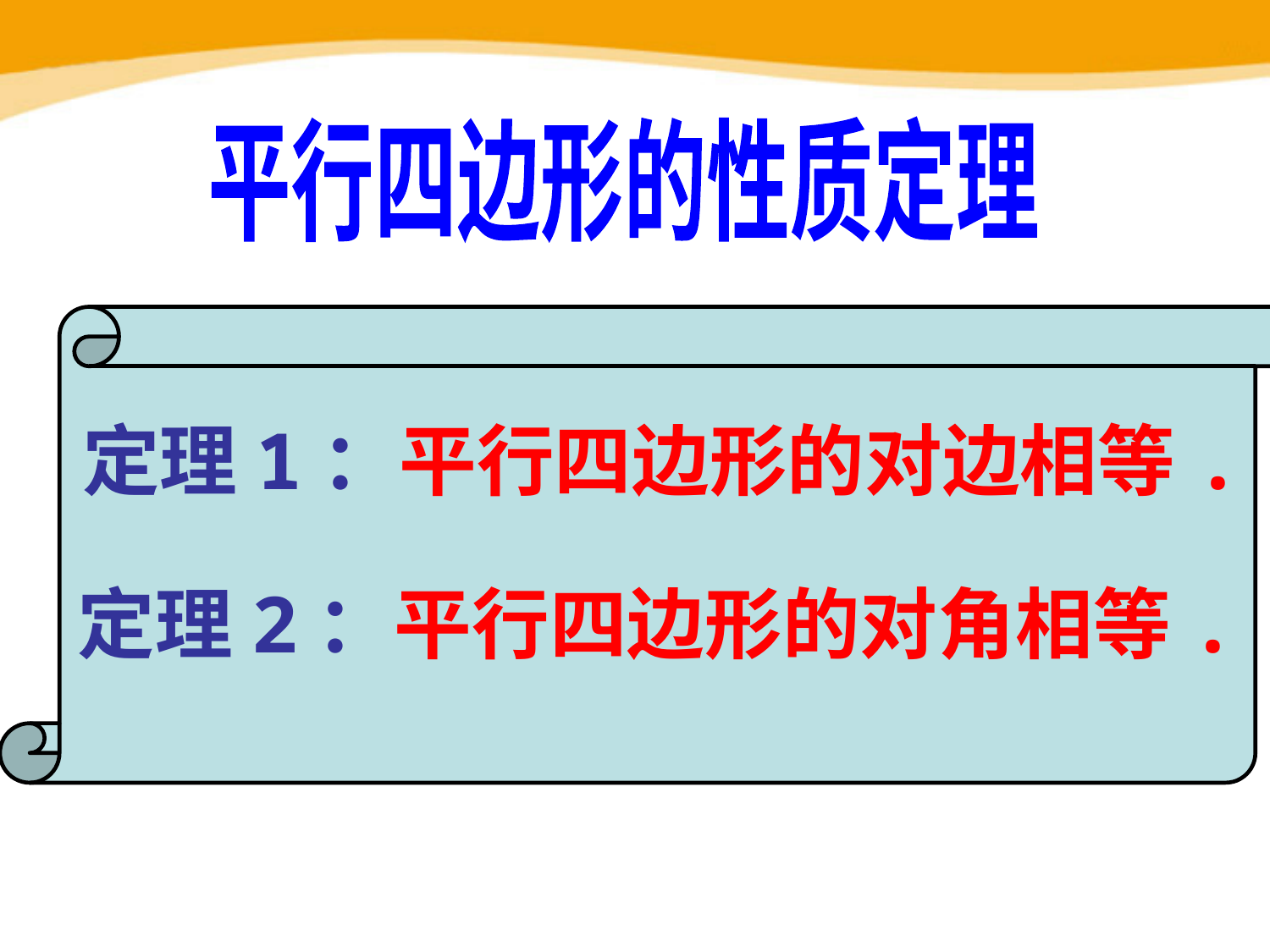

平行四边形的性质定理

定理1：平行四边形的对边相等.
定理2：平行四边形的对角相等.